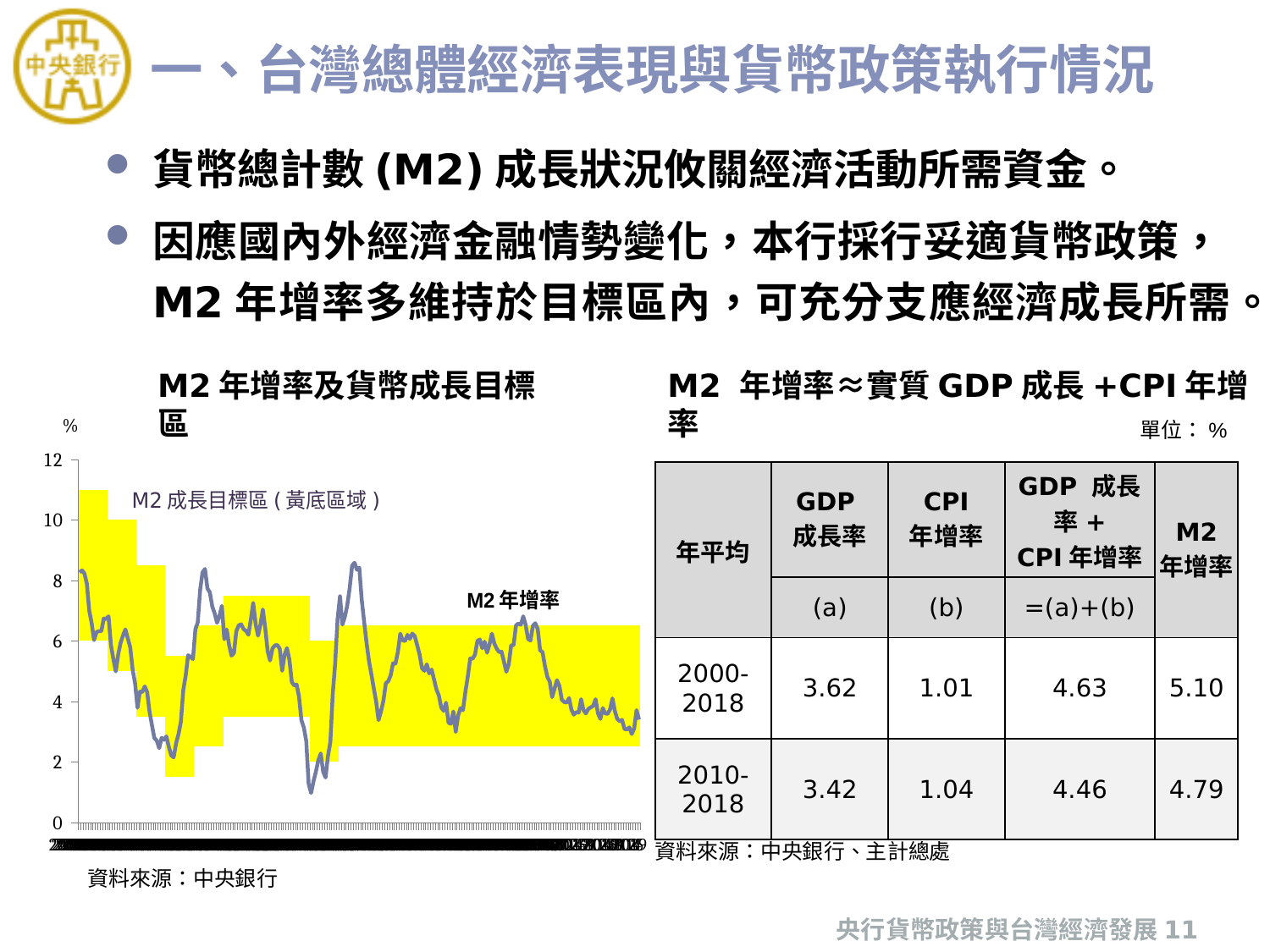

# 一、台灣總體經濟表現與貨幣政策執行情況
貨幣總計數(M2)成長狀況攸關經濟活動所需資金。
因應國內外經濟金融情勢變化，本行採行妥適貨幣政策，M2年增率多維持於目標區內，可充分支應經濟成長所需。
M2年增率及貨幣成長目標區
M2 年增率≈實質GDP成長+CPI年增率

### Chart

| Category |  |  | M2(日平均)成長率 |
|---|---|---|---|
| 2000 | 11.0 | 6.0 | 8.2639025195206 |
| 2000M02 | 11.0 | 6.0 | 8.329791923142 |
| 2000M03 | 11.0 | 6.0 | 8.22782287988417 |
| 2000M04 | 11.0 | 6.0 | 7.89045068344407 |
| 2000M05 | 11.0 | 6.0 | 6.99645758900007 |
| 2000M06 | 11.0 | 6.0 | 6.5875189259362 |
| 2000M07 | 11.0 | 6.0 | 6.02316412552095 |
| 2000M08 | 11.0 | 6.0 | 6.28949105862106 |
| 2000M09 | 11.0 | 6.0 | 6.3219567714452 |
| 2000M10 | 11.0 | 6.0 | 6.31920248905459 |
| 2000M11 | 11.0 | 6.0 | 6.73774019303736 |
| 2000M12 | 11.0 | 6.0 | 6.72545634888142 |
| 2001 | 10.0 | 5.0 | 6.80980446983712 |
| 2001M02 | 10.0 | 5.0 | 5.84474893415705 |
| 2001M03 | 10.0 | 5.0 | 5.39452319341151 |
| 2001M04 | 10.0 | 5.0 | 4.98840052081428 |
| 2001M05 | 10.0 | 5.0 | 5.55018404407028 |
| 2001M06 | 10.0 | 5.0 | 5.93515738391481 |
| 2001M07 | 10.0 | 5.0 | 6.17582902798148 |
| 2001M08 | 10.0 | 5.0 | 6.37786247844249 |
| 2001M09 | 10.0 | 5.0 | 6.07578189883584 |
| 2001M10 | 10.0 | 5.0 | 5.78231748418236 |
| 2001M11 | 10.0 | 5.0 | 5.04255563704683 |
| 2001M12 | 10.0 | 5.0 | 4.59646478365953 |
| 2002 | 8.5 | 3.5 | 3.78771174342707 |
| 2002M02 | 8.5 | 3.5 | 4.31732985351458 |
| 2002M03 | 8.5 | 3.5 | 4.31299593083198 |
| 2002M04 | 8.5 | 3.5 | 4.49530411990413 |
| 2002M05 | 8.5 | 3.5 | 4.30456112329011 |
| 2002M06 | 8.5 | 3.5 | 3.65456296911657 |
| 2002M07 | 8.5 | 3.5 | 3.21231590076174 |
| 2002M08 | 8.5 | 3.5 | 2.78684566391134 |
| 2002M09 | 8.5 | 3.5 | 2.70628286822498 |
| 2002M10 | 8.5 | 3.5 | 2.45344996150136 |
| 2002M11 | 8.5 | 3.5 | 2.79441908328648 |
| 2002M12 | 8.5 | 3.5 | 2.72761076375882 |
| 2003 | 5.5 | 1.5 | 2.84090186321388 |
| 2003M02 | 5.5 | 1.5 | 2.49374199400951 |
| 2003M03 | 5.5 | 1.5 | 2.21128087556798 |
| 2003M04 | 5.5 | 1.5 | 2.14915444164502 |
| 2003M05 | 5.5 | 1.5 | 2.61500489146668 |
| 2003M06 | 5.5 | 1.5 | 2.91470939856468 |
| 2003M07 | 5.5 | 1.5 | 3.32726708949511 |
| 2003M08 | 5.5 | 1.5 | 4.37586208111224 |
| 2003M09 | 5.5 | 1.5 | 4.85603726499035 |
| 2003M10 | 5.5 | 1.5 | 5.52567384034796 |
| 2003M11 | 5.5 | 1.5 | 5.47118378790769 |
| 2003M12 | 5.5 | 1.5 | 5.39590105860265 |
| 2004 | 6.5 | 2.5 | 6.36958068174791 |
| 2004M02 | 6.5 | 2.5 | 6.61229332050674 |
| 2004M03 | 6.5 | 2.5 | 7.68658975730915 |
| 2004M04 | 6.5 | 2.5 | 8.26177634156473 |
| 2004M05 | 6.5 | 2.5 | 8.37647305141859 |
| 2004M06 | 6.5 | 2.5 | 7.72838345643514 |
| 2004M07 | 6.5 | 2.5 | 7.6006884048916 |
| 2004M08 | 6.5 | 2.5 | 7.13941202051535 |
| 2004M09 | 6.5 | 2.5 | 6.90983466193493 |
| 2004M10 | 6.5 | 2.5 | 6.5963736826045 |
| 2004M11 | 6.5 | 2.5 | 6.82175598009962 |
| 2004M12 | 6.5 | 2.5 | 7.15562286664477 |
| 2005 | 7.5 | 3.5 | 6.05204806179879 |
| 2005M02 | 7.5 | 3.5 | 6.37794800916677 |
| 2005M03 | 7.5 | 3.5 | 5.86140879663181 |
| 2005M04 | 7.5 | 3.5 | 5.5106418389591 |
| 2005M05 | 7.5 | 3.5 | 5.59579378860903 |
| 2005M06 | 7.5 | 3.5 | 6.31593638090568 |
| 2005M07 | 7.5 | 3.5 | 6.51308255412277 |
| 2005M08 | 7.5 | 3.5 | 6.54643223376234 |
| 2005M09 | 7.5 | 3.5 | 6.38519655284988 |
| 2005M10 | 7.5 | 3.5 | 6.32898048968155 |
| 2005M11 | 7.5 | 3.5 | 6.20094223021237 |
| 2005M12 | 7.5 | 3.5 | 6.6972218437078 |
| 2006 | 7.5 | 3.5 | 7.25500600914623 |
| 2006M02 | 7.5 | 3.5 | 6.55353573039081 |
| 2006M03 | 7.5 | 3.5 | 6.16886388723922 |
| 2006M04 | 7.5 | 3.5 | 6.53400400776555 |
| 2006M05 | 7.5 | 3.5 | 7.03626851324428 |
| 2006M06 | 7.5 | 3.5 | 6.4164108197162 |
| 2006M07 | 7.5 | 3.5 | 5.66308417073035 |
| 2006M08 | 7.5 | 3.5 | 5.34972219613048 |
| 2006M09 | 7.5 | 3.5 | 5.75292572398735 |
| 2006M10 | 7.5 | 3.5 | 5.84904305847524 |
| 2006M11 | 7.5 | 3.5 | 5.85969272030217 |
| 2006M12 | 7.5 | 3.5 | 5.73877867268743 |
| 2007 | 7.5 | 3.5 | 5.00927472248535 |
| 2007M02 | 7.5 | 3.5 | 5.53859434259072 |
| 2007M03 | 7.5 | 3.5 | 5.75989989824143 |
| 2007M04 | 7.5 | 3.5 | 5.37619307629451 |
| 2007M05 | 7.5 | 3.5 | 4.64157688780333 |
| 2007M06 | 7.5 | 3.5 | 4.52588093959758 |
| 2007M07 | 7.5 | 3.5 | 4.55412079899682 |
| 2007M08 | 7.5 | 3.5 | 4.1570054470857 |
| 2007M09 | 7.5 | 3.5 | 3.37922351021993 |
| 2007M10 | 7.5 | 3.5 | 3.13416394078491 |
| 2007M11 | 7.5 | 3.5 | 2.68919135872192 |
| 2007M12 | 7.5 | 3.5 | 1.27028607193631 |
| 2008 | 6.0 | 2.0 | 0.970434697478683 |
| 2008M02 | 6.0 | 2.0 | 1.35423306007251 |
| 2008M03 | 6.0 | 2.0 | 1.67678119753005 |
| 2008M04 | 6.0 | 2.0 | 2.04630499327178 |
| 2008M05 | 6.0 | 2.0 | 2.27616256731264 |
| 2008M06 | 6.0 | 2.0 | 1.67441515408204 |
| 2008M07 | 6.0 | 2.0 | 1.48019056783454 |
| 2008M08 | 6.0 | 2.0 | 2.18724182770664 |
| 2008M09 | 6.0 | 2.0 | 2.65128968943799 |
| 2008M10 | 6.0 | 2.0 | 4.24725812896116 |
| 2008M11 | 6.0 | 2.0 | 5.24484647866752 |
| 2008M12 | 6.0 | 2.0 | 6.72697903439378 |
| 2009 | 6.5 | 2.5 | 7.472487808341 |
| 2009M02 | 6.5 | 2.5 | 6.5376703661192 |
| 2009M03 | 6.5 | 2.5 | 6.78851157221822 |
| 2009M04 | 6.5 | 2.5 | 7.17097770342802 |
| 2009M05 | 6.5 | 2.5 | 7.73690883586932 |
| 2009M06 | 6.5 | 2.5 | 8.48087210413477 |
| 2009M07 | 6.5 | 2.5 | 8.5826983594623 |
| 2009M08 | 6.5 | 2.5 | 8.3485564582856 |
| 2009M09 | 6.5 | 2.5 | 8.4181943991753 |
| 2009M10 | 6.5 | 2.5 | 7.36953608176882 |
| 2009M11 | 6.5 | 2.5 | 6.63961894015592 |
| 2009M12 | 6.5 | 2.5 | 5.95234210409525 |
| 2010 | 6.5 | 2.5 | 5.34023544382071 |
| 2010M02 | 6.5 | 2.5 | 4.89664591942922 |
| 2010M03 | 6.5 | 2.5 | 4.43884427078917 |
| 2010M04 | 6.5 | 2.5 | 3.99112856157033 |
| 2010M05 | 6.5 | 2.5 | 3.38057970972169 |
| 2010M06 | 6.5 | 2.5 | 3.66827982972182 |
| 2010M07 | 6.5 | 2.5 | 4.02715458822209 |
| 2010M08 | 6.5 | 2.5 | 4.59877375720696 |
| 2010M09 | 6.5 | 2.5 | 4.66677982386354 |
| 2010M10 | 6.5 | 2.5 | 4.85868444575421 |
| 2010M11 | 6.5 | 2.5 | 5.25726506591359 |
| 2010M12 | 6.5 | 2.5 | 5.24722908276216 |
| 2011 | 6.5 | 2.5 | 5.62680209025927 |
| 2011M02 | 6.5 | 2.5 | 6.23754024587845 |
| 2011M03 | 6.5 | 2.5 | 6.01605258439295 |
| 2011M04 | 6.5 | 2.5 | 5.9953527674861 |
| 2011M05 | 6.5 | 2.5 | 6.19865687601637 |
| 2011M06 | 6.5 | 2.5 | 6.06594878112136 |
| 2011M07 | 6.5 | 2.5 | 6.24078071434404 |
| 2011M08 | 6.5 | 2.5 | 6.16143771034349 |
| 2011M09 | 6.5 | 2.5 | 5.85218423254927 |
| 2011M10 | 6.5 | 2.5 | 5.54497823043751 |
| 2011M11 | 6.5 | 2.5 | 5.095449276454 |
| 2011M12 | 6.5 | 2.5 | 5.00814865254433 |
| 2012 | 6.5 | 2.5 | 5.22475976700891 |
| 2012M02 | 6.5 | 2.5 | 4.92232166425323 |
| 2012M03 | 6.5 | 2.5 | 5.05168286842781 |
| 2012M04 | 6.5 | 2.5 | 4.72132137835621 |
| 2012M05 | 6.5 | 2.5 | 4.39560721417096 |
| 2012M06 | 6.5 | 2.5 | 4.19215056689532 |
| 2012M07 | 6.5 | 2.5 | 3.7960308017138 |
| 2012M08 | 6.5 | 2.5 | 3.68699897129676 |
| 2012M09 | 6.5 | 2.5 | 3.95636778783041 |
| 2012M10 | 6.5 | 2.5 | 3.29312222708011 |
| 2012M11 | 6.5 | 2.5 | 3.25895964646954 |
| 2012M12 | 6.5 | 2.5 | 3.66618410521026 |
| 2013 | 6.5 | 2.5 | 2.98961206371242 |
| 2013M02 | 6.5 | 2.5 | 3.53443722833828 |
| 2013M03 | 6.5 | 2.5 | 3.77594740268438 |
| 2013M04 | 6.5 | 2.5 | 3.70642640232405 |
| 2013M05 | 6.5 | 2.5 | 4.31663361276879 |
| 2013M06 | 6.5 | 2.5 | 4.82042954739365 |
| 2013M07 | 6.5 | 2.5 | 5.41567135701324 |
| 2013M08 | 6.5 | 2.5 | 5.41101557663401 |
| 2013M09 | 6.5 | 2.5 | 5.54258980578237 |
| 2013M10 | 6.5 | 2.5 | 5.99466652357207 |
| 2013M11 | 6.5 | 2.5 | 6.04575266281877 |
| 2013M12 | 6.5 | 2.5 | 5.75420999504823 |
| 2014 | 6.5 | 2.5 | 5.97249926752534 |
| 2014M02 | 6.5 | 2.5 | 5.60704045979469 |
| 2014M03 | 6.5 | 2.5 | 5.88891685732979 |
| 2014M04 | 6.5 | 2.5 | 6.23732528690748 |
| 2014M05 | 6.5 | 2.5 | 5.91292325138479 |
| 2014M06 | 6.5 | 2.5 | 5.74030630038364 |
| 2014M07 | 6.5 | 2.5 | 5.63 |
| 2014M08 | 6.5 | 2.5 | 5.64 |
| 2014M09 | 6.5 | 2.5 | 5.31 |
| 2014M10 | 6.5 | 2.5 | 4.98 |
| 2014M11 | 6.5 | 2.5 | 5.22 |
| 2014M12 | 6.5 | 2.5 | 5.85 |
| 2015 | 6.5 | 2.5 | 5.86 |
| 2015M02 | 6.5 | 2.5 | 6.51 |
| 2015M03 | 6.5 | 2.5 | 6.57 |
| 2015M04 | 6.5 | 2.5 | 6.53 |
| 2015M05 | 6.5 | 2.5 | 6.81 |
| 2015M06 | 6.5 | 2.5 | 6.53 |
| 2015M07 | 6.5 | 2.5 | 6.06 |
| 2015M08 | 6.5 | 2.5 | 6.01 |
| 2015M09 | 6.5 | 2.5 | 6.497276898445392 |
| 2015M10 | 6.5 | 2.5 | 6.582627428551535 |
| 2015M11 | 6.5 | 2.5 | 6.39385952402181 |
| 2015M12 | 6.5 | 2.5 | 5.684772007902822 |
| 2016 | 6.5 | 2.5 | 5.63 |
| 2 | 6.5 | 2.5 | 5.17 |
| 3 | 6.5 | 2.5 | 4.81 |
| 4 | 6.5 | 2.5 | 4.65 |
| 5 | 6.5 | 2.5 | 4.14 |
| 6 | 6.5 | 2.5 | 4.42 |
| 7 | 6.5 | 2.5 | 4.7 |
| 8 | 6.5 | 2.5 | 4.51 |
| 9 | 6.5 | 2.5 | 4.05 |
| 10 | 6.5 | 2.5 | 3.98 |
| 11 | 6.5 | 2.5 | 3.96 |
| 12 | 6.5 | 2.5 | 4.11 |
| 2017 | 6.5 | 2.5 | 3.72 |
| 2 | 6.5 | 2.5 | 3.56 |
| 3 | 6.5 | 2.5 | 3.64 |
| 4 | 6.5 | 2.5 | 3.63 |
| 5 | 6.5 | 2.5 | 4.07 |
| 6 | 6.5 | 2.5 | 3.71 |
| 7 | 6.5 | 2.5 | 3.6 |
| 8 | 6.5 | 2.5 | 3.75 |
| 9 | 6.5 | 2.5 | 3.8 |
| 10 | 6.5 | 2.5 | 3.85 |
| 11 | 6.5 | 2.5 | 4.07 |
| 12 | 6.5 | 2.5 | 3.6 |
| 2018 | 6.5 | 2.5 | 3.42 |
| 2 | 6.5 | 2.5 | 3.78 |
| 3 | 6.5 | 2.5 | 3.6 |
| 4 | 6.5 | 2.5 | 3.59 |
| 5 | 6.5 | 2.5 | 3.73 |
| 6 | 6.5 | 2.5 | 4.1 |
| 7 | 6.5 | 2.5 | 3.68 |
| 8 | 6.5 | 2.5 | 3.42 |
| 9 | 6.5 | 2.5 | 3.34 |
| 10 | 6.5 | 2.5 | 3.39 |
| 11 | 6.5 | 2.5 | 3.09 |
| 12 | 6.5 | 2.5 | 3.07 |
| 2019 | 6.5 | 2.5 | 3.14 |
| 2 | 6.5 | 2.5 | 2.92 |
| 3 | 6.5 | 2.5 | 3.1 |
| 4 | 6.5 | 2.5 | 3.71 |
| 5 | 6.5 | 2.5 | 3.4 |
單位：%

| 年平均 | GDP 成長率 | CPI 年增率 | GDP 成長率+ CPI年增率 | M2 年增率 |
| --- | --- | --- | --- | --- |
|  | (a) | (b) | =(a)+(b) |  |
| 2000-2018 | 3.62 | 1.01 | 4.63 | 5.10 |
| 2010-2018 | 3.42 | 1.04 | 4.46 | 4.79 |

資料來源：中央銀行、主計總處
資料來源：中央銀行
央行貨幣政策與台灣經濟發展
11